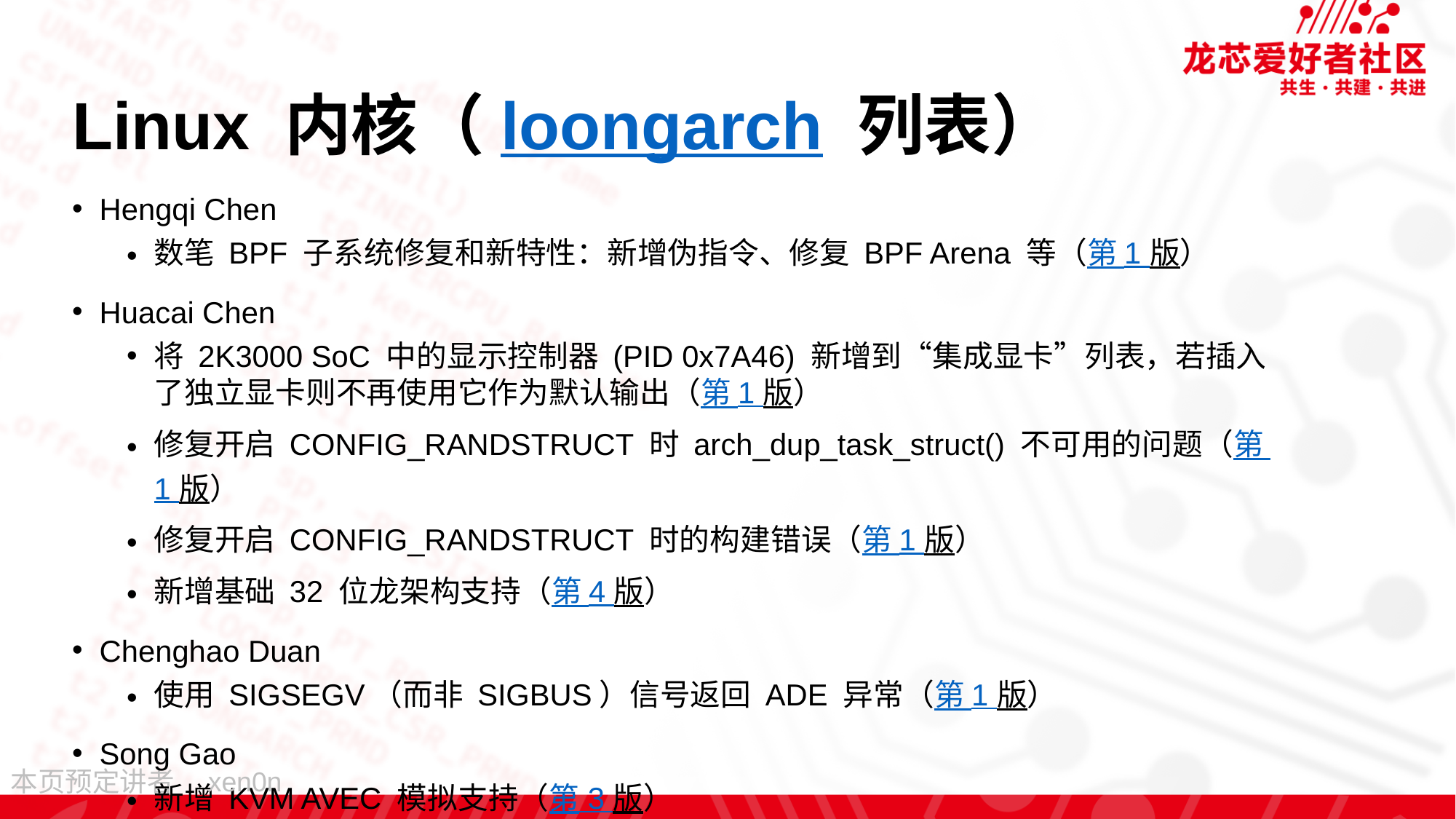

# Linux 内核（loongarch 列表）
Hengqi Chen
数笔 BPF 子系统修复和新特性：新增伪指令、修复 BPF Arena 等（第 1 版）
Huacai Chen
将 2K3000 SoC 中的显示控制器 (PID 0x7A46) 新增到“集成显卡”列表，若插入了独立显卡则不再使用它作为默认输出（第 1 版）
修复开启 CONFIG_RANDSTRUCT 时 arch_dup_task_struct() 不可用的问题（第 1 版）
修复开启 CONFIG_RANDSTRUCT 时的构建错误（第 1 版）
新增基础 32 位龙架构支持（第 4 版）
Chenghao Duan
使用 SIGSEGV（而非 SIGBUS）信号返回 ADE 异常（第 1 版）
Song Gao
新增 KVM AVEC 模拟支持（第 3 版）
xen0n